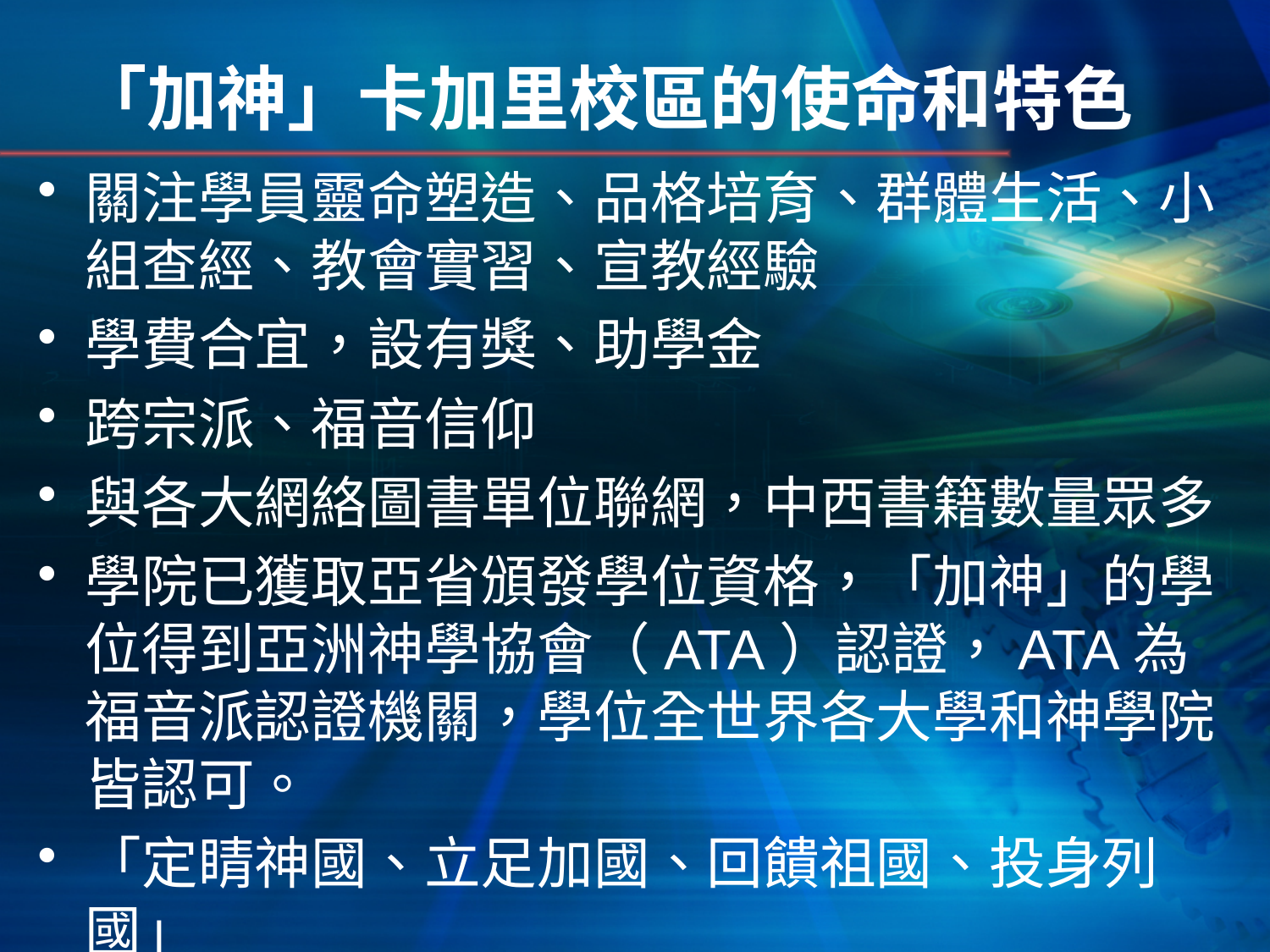

# 「加神」卡加里校區的使命和特色
關注學員靈命塑造、品格培育、群體生活、小組查經、教會實習、宣教經驗
學費合宜，設有獎、助學金
跨宗派、福音信仰
與各大網絡圖書單位聯網，中西書籍數量眾多
學院已獲取亞省頒發學位資格，「加神」的學位得到亞洲神學協會（ATA）認證，ATA為福音派認證機關，學位全世界各大學和神學院皆認可。
「定睛神國、立足加國、回饋祖國、投身列國」